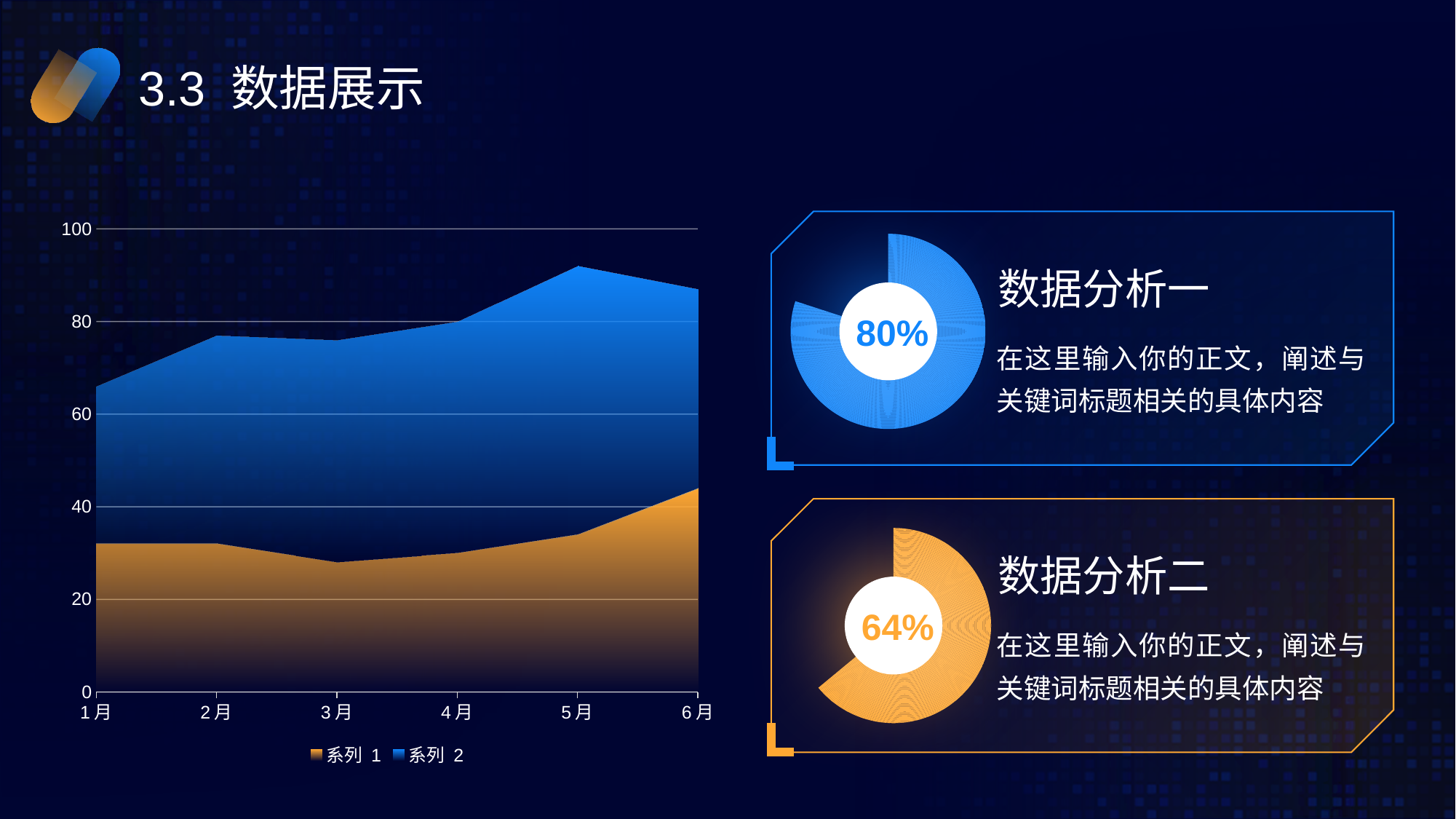

# 3.3 数据展示

### Chart

| Category | 系列 1 | 系列 2 |
|---|---|---|
| 1月 | 32.0 | 34.0 |
| 2月 | 32.0 | 45.0 |
| 3月 | 28.0 | 48.0 |
| 4月 | 30.0 | 50.0 |
| 5月 | 34.0 | 58.0 |
| 6月 | 44.0 | 43.0 |

### Chart

| Category | 列1 |
|---|---|
| 1 | 0.8 |
| 2 | 0.2 |
80%
数据分析一
在这里输入你的正文，阐述与关键词标题相关的具体内容

### Chart

| Category | 列1 |
|---|---|
| 1 | 0.64 |
| 2 | 0.36 |
64%
数据分析二
在这里输入你的正文，阐述与关键词标题相关的具体内容